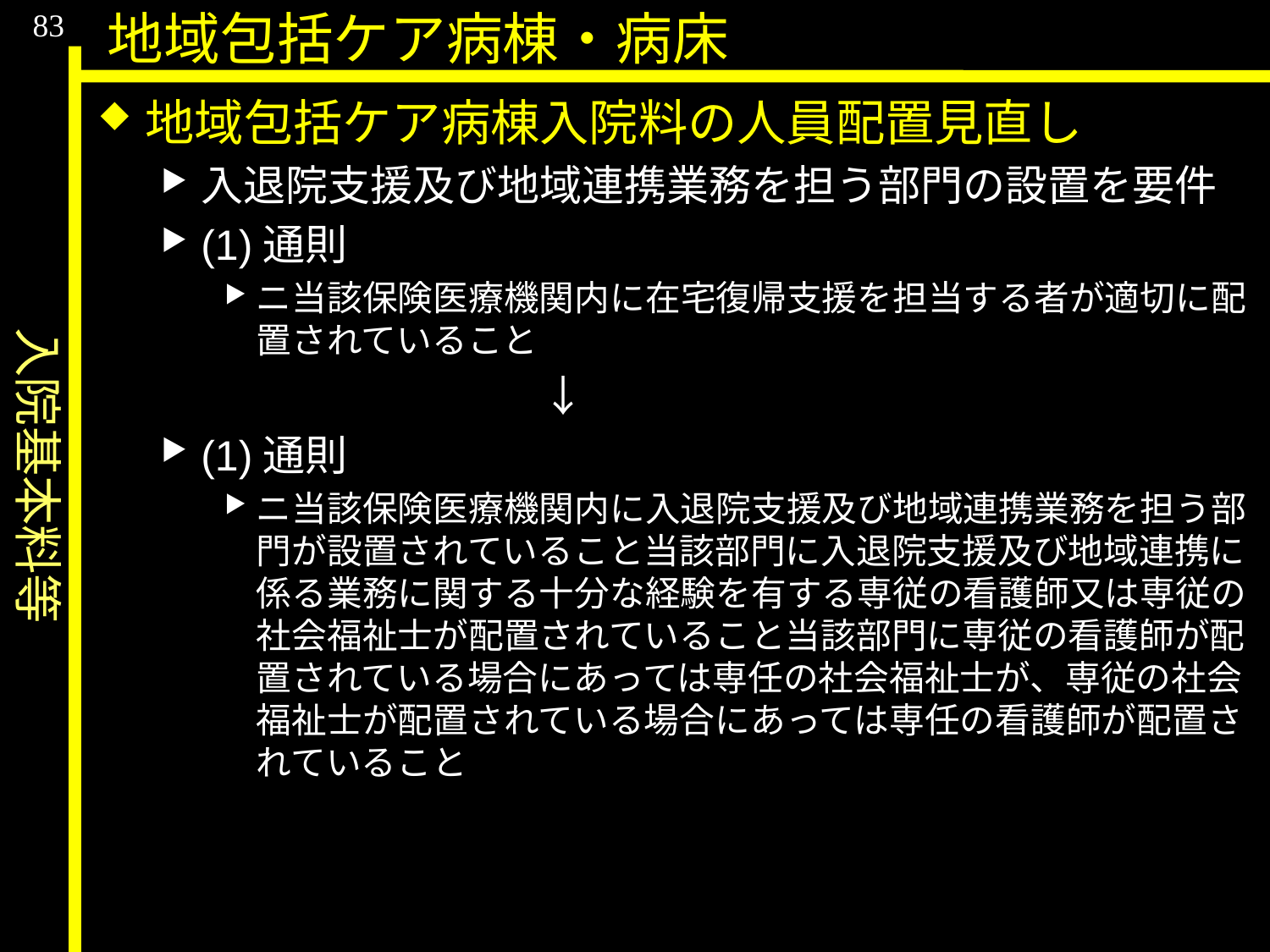

入院基本料等
83
地域包括ケア病棟・病床

地域包括ケア病棟入院料の人員配置見直し
入退院支援及び地域連携業務を担う部門の設置を要件
(1)通則
ニ当該保険医療機関内に在宅復帰支援を担当する者が適切に配置されていること
　　　　　　　　　↓
(1)通則
ニ当該保険医療機関内に入退院支援及び地域連携業務を担う部門が設置されていること当該部門に入退院支援及び地域連携に係る業務に関する十分な経験を有する専従の看護師又は専従の社会福祉士が配置されていること当該部門に専従の看護師が配置されている場合にあっては専任の社会福祉士が、専従の社会福祉士が配置されている場合にあっては専任の看護師が配置されていること